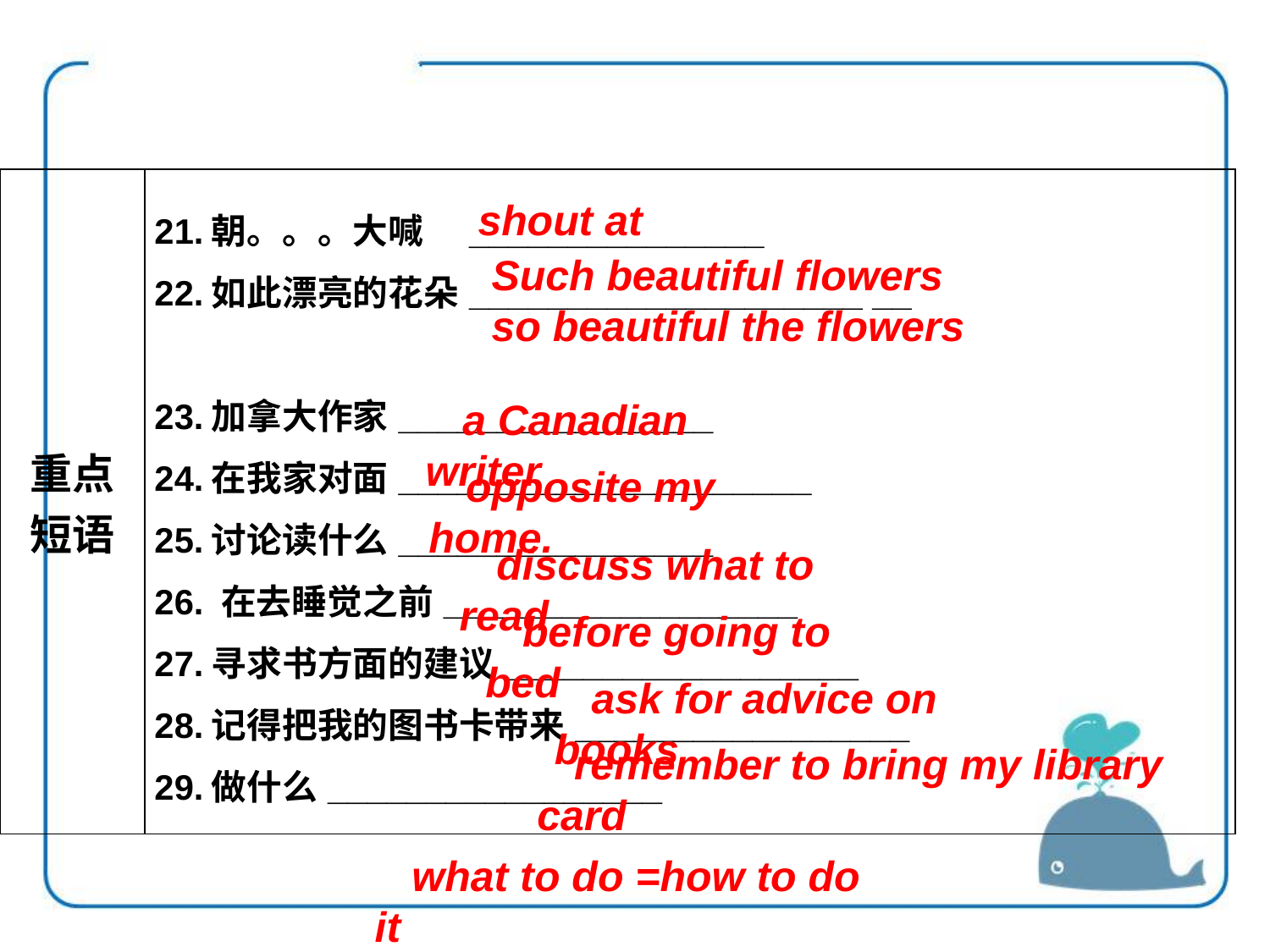

| 重点 短语 | 21.朝。。。大喊　\_\_\_\_\_\_\_\_\_\_\_\_\_\_\_ 22.如此漂亮的花朵\_\_\_\_\_\_\_\_\_\_\_\_\_\_\_\_\_\_\_\_ \_\_ 23.加拿大作家\_\_\_\_\_\_\_\_\_\_\_\_\_\_\_\_ 24.在我家对面\_\_\_\_\_\_\_\_\_\_\_\_\_\_\_\_\_\_\_\_\_ 25.讨论读什么\_\_\_\_\_\_\_\_\_\_\_\_\_\_\_\_ 26. 在去睡觉之前\_\_\_\_\_\_\_\_\_\_\_\_\_\_\_\_\_\_ 27.寻求书方面的建议\_\_\_\_\_\_\_\_\_\_\_\_\_\_\_\_\_\_ 28.记得把我的图书卡带来\_\_\_\_\_\_\_\_\_\_\_\_\_\_\_\_\_ 29.做什么\_\_\_\_\_\_\_\_\_\_\_\_\_\_\_\_\_ |
| --- | --- |
shout at
Such beautiful flowers
so beautiful the flowers
a Canadian writer
opposite my home.
discuss what to read
before going to bed
ask for advice on books
remember to bring my library card
what to do =how to do it